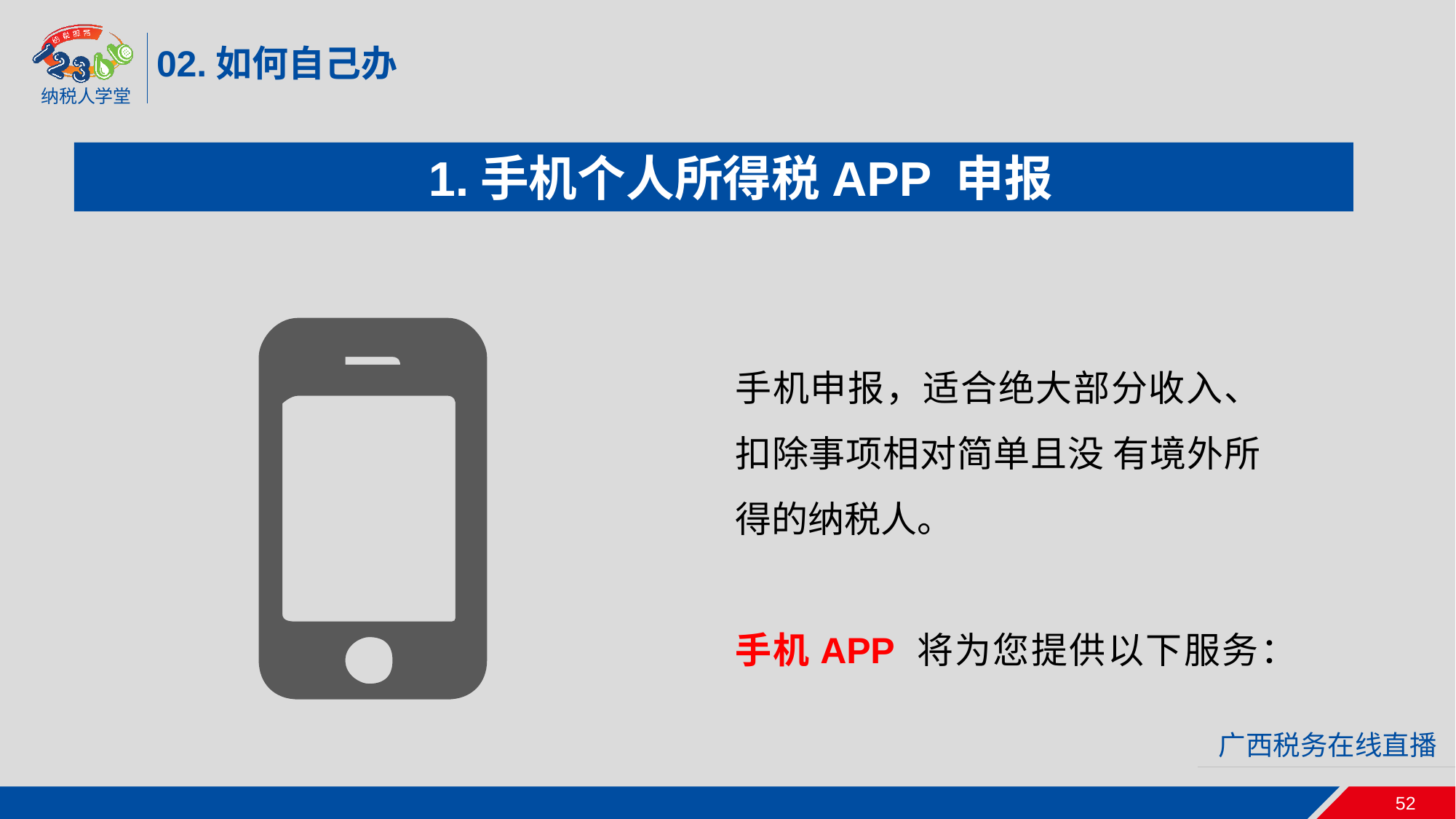

02.如何自己办
    1.手机个人所得税APP 申报

手机申报，适合绝大部分收入、扣除事项相对简单且没 有境外所得的纳税人。

手机APP 将为您提供以下服务：